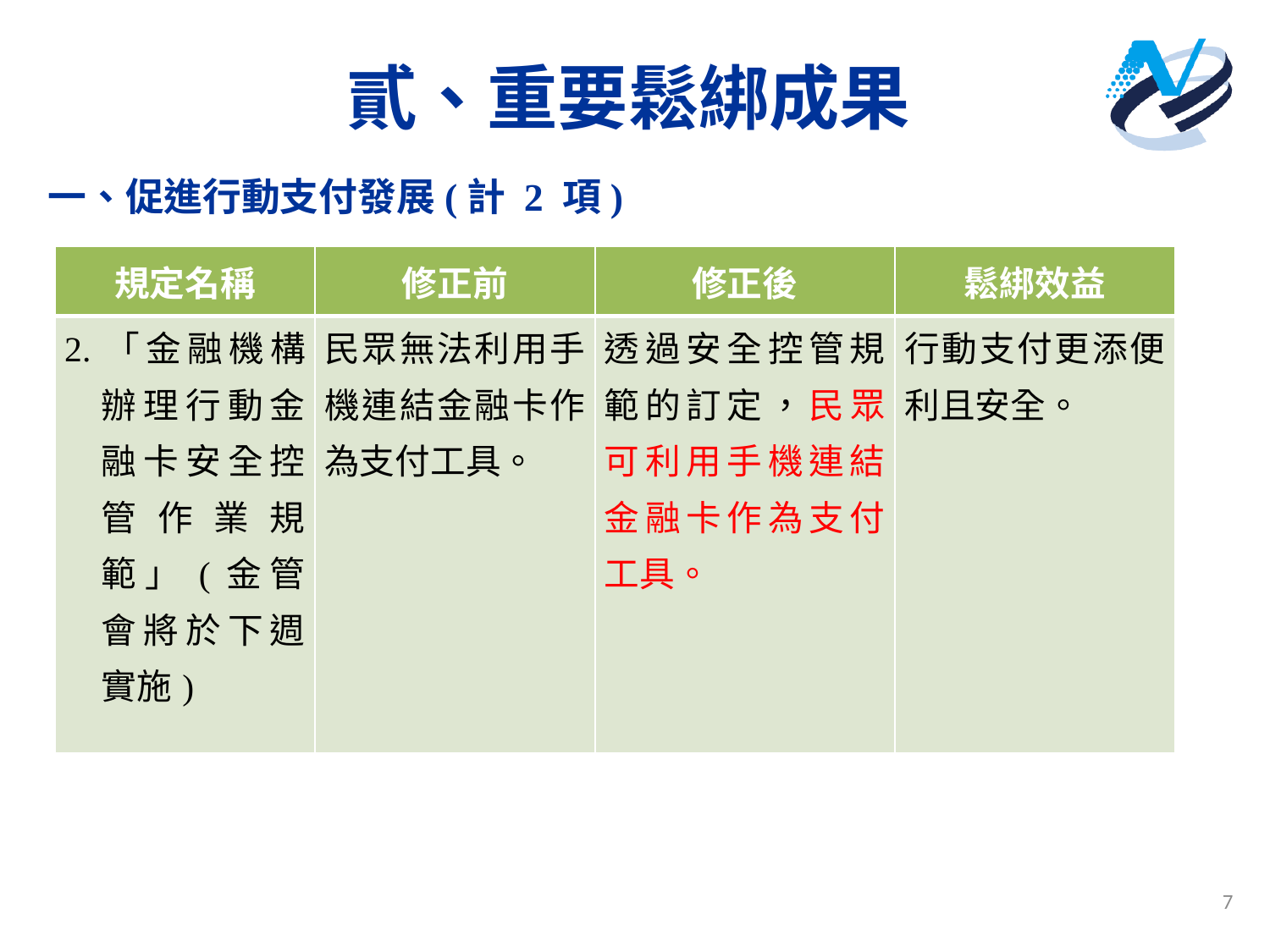

# 貳、重要鬆綁成果
一、促進行動支付發展(計 2 項)
| 規定名稱 | 修正前 | 修正後 | 鬆綁效益 |
| --- | --- | --- | --- |
| 2.「金融機構辦理行動金融卡安全控管作業規範」(金管會將於下週實施) | 民眾無法利用手機連結金融卡作為支付工具。 | 透過安全控管規範的訂定，民眾可利用手機連結金融卡作為支付工具。 | 行動支付更添便利且安全。 |
7